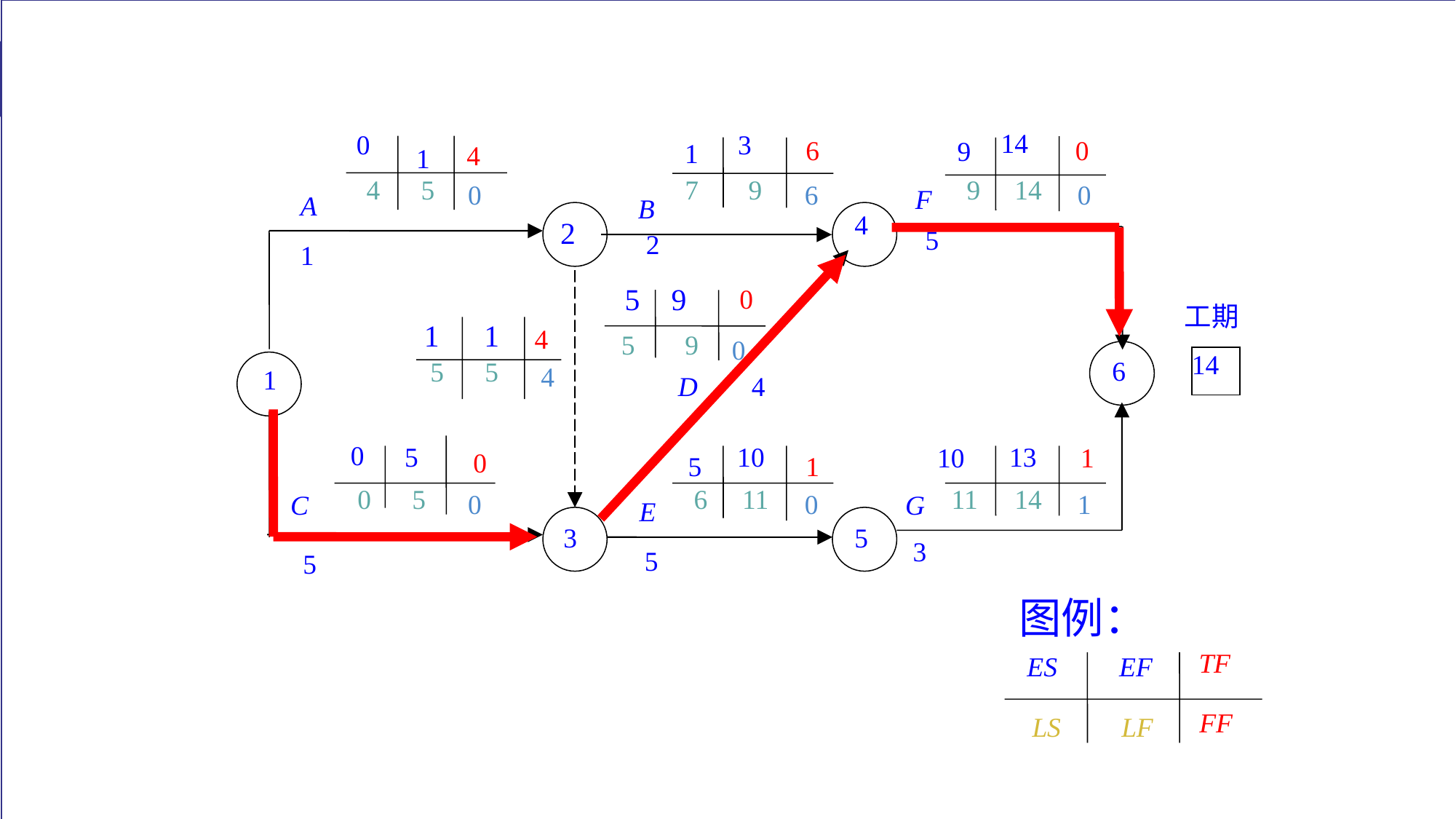

#
14
 0
3
9

1
1

F
A
B

4
2
5

2

1

6
1
D
4

C
G
E

3
5

3

5
5
5
9
工期
14
1
1
 0
 5
10
13
10
5
图例：
ES
EF

4
5
7
9
9
14
5
9
5
5
0
5
6
11
11
14
LS
LF
0
6
4

0
4

1
0
1

TF

0
6
0
0
4
0
0
1
FF
8